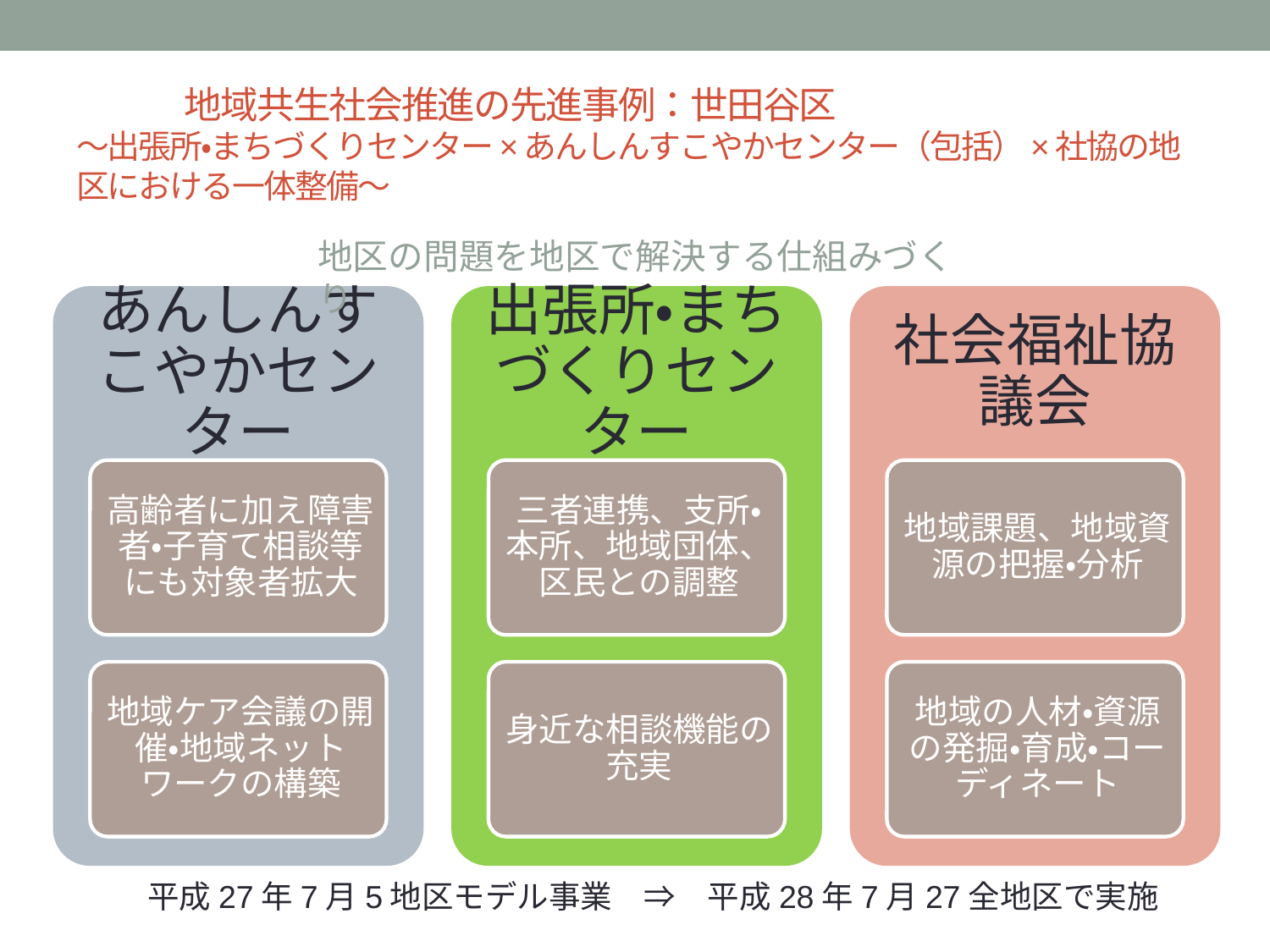

# 地域共生社会推進の先進事例：世田谷区 ～出張所・まちづくりセンター×あんしんすこやかセンター（包括）×社協の地区における一体整備～
地区の問題を地区で解決する仕組みづくり
あんしんすこやかセンター
高齢者に加え障害者・子育て相談等にも対象者拡大
地域ケア会議の開催・地域ネットワークの構築
出張所・まちづくりセンター
三者連携、支所・本所、地域団体、区民との調整
身近な相談機能の充実
社会福祉協議会
地域課題、地域資源の把握・分析
地域の人材・資源の発掘・育成・コーディネート
平成27年7月5地区モデル事業　⇒　平成28年7月27全地区で実施